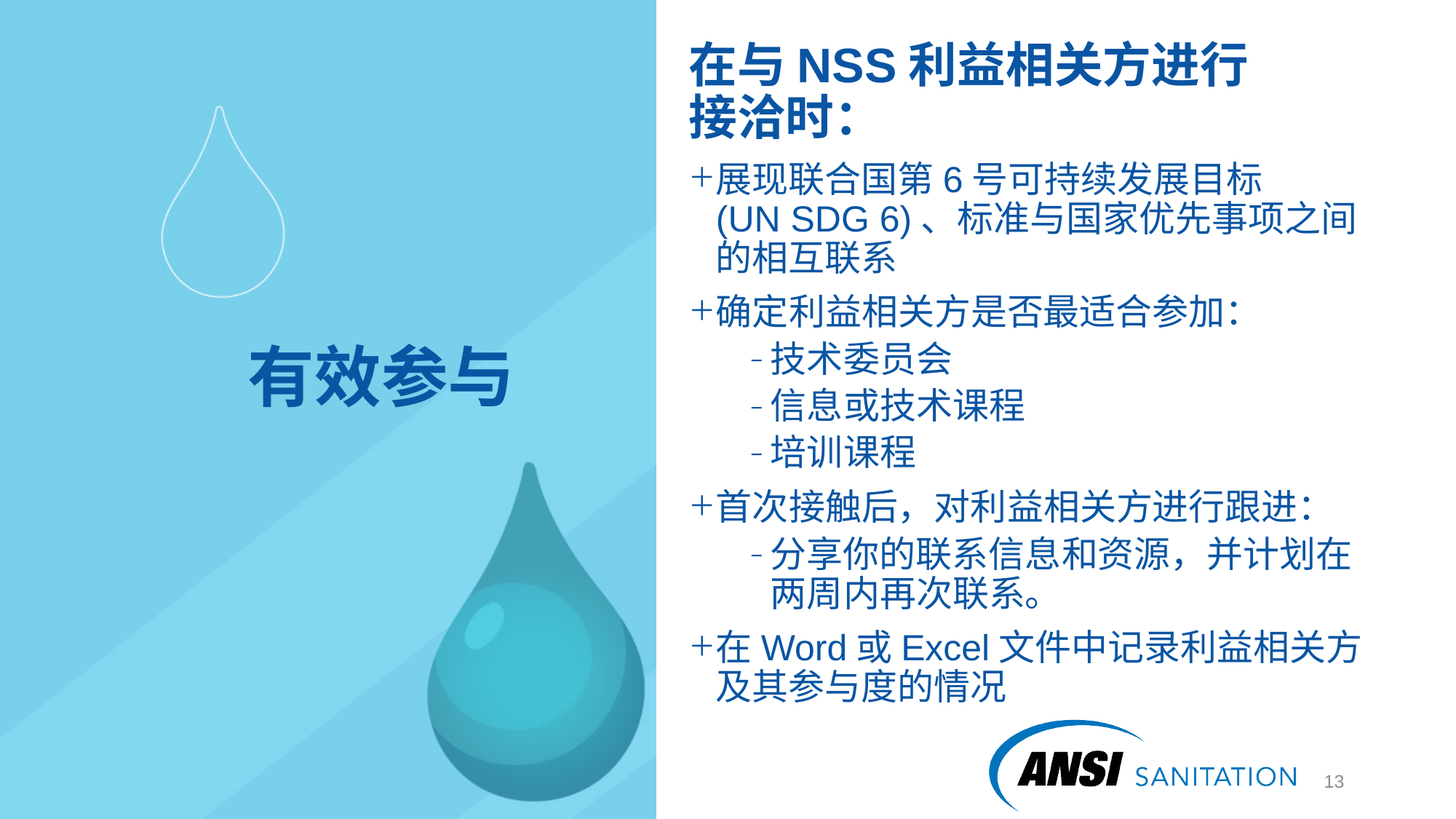

在与NSS利益相关方进行
接洽时：
展现联合国第6号可持续发展目标
(UN SDG 6)、标准与国家优先事项之间的相互联系
确定利益相关方是否最适合参加：
技术委员会
信息或技术课程
培训课程
首次接触后，对利益相关方进行跟进：
分享你的联系信息和资源，并计划在两周内再次联系。
在Word或Excel文件中记录利益相关方及其参与度的情况

# 有效参与
13